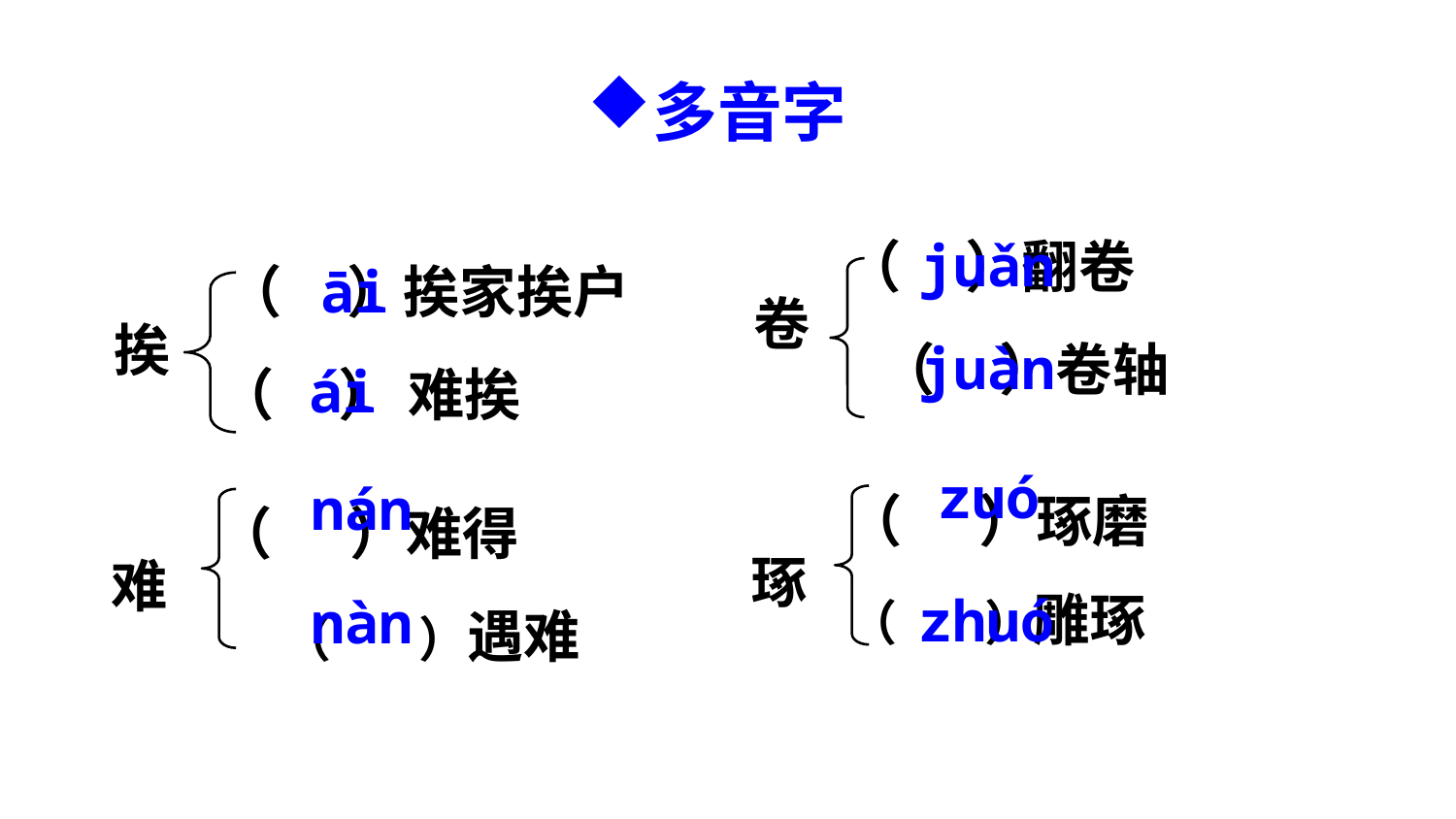

多音字
juǎn
（     ）翻卷
（     ）挨家挨户
āi

卷
挨
juàn
（     ）卷轴
ái
（     ） 难挨
（      ）琢磨
（      ）难得
zuó
nán

琢
难
（        ）遇难
（        ）雕琢
zhuó
nàn